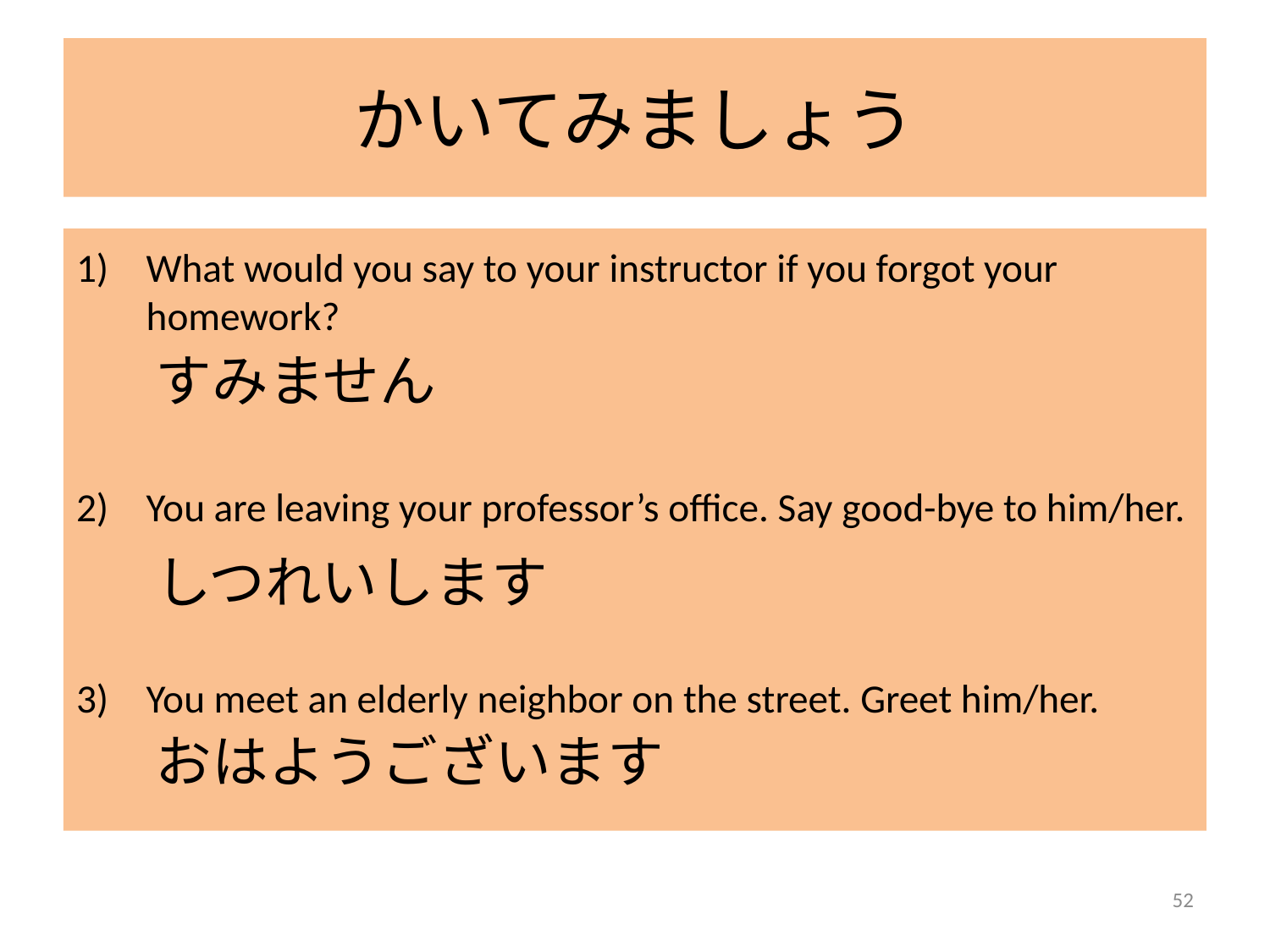

# かいてみましょう
What would you say to your instructor if you forgot your homework?

2)	You are leaving your professor’s office. Say good-bye to him/her.

3)	You meet an elderly neighbor on the street. Greet him/her.

すみません
しつれいします
おはようございます
52